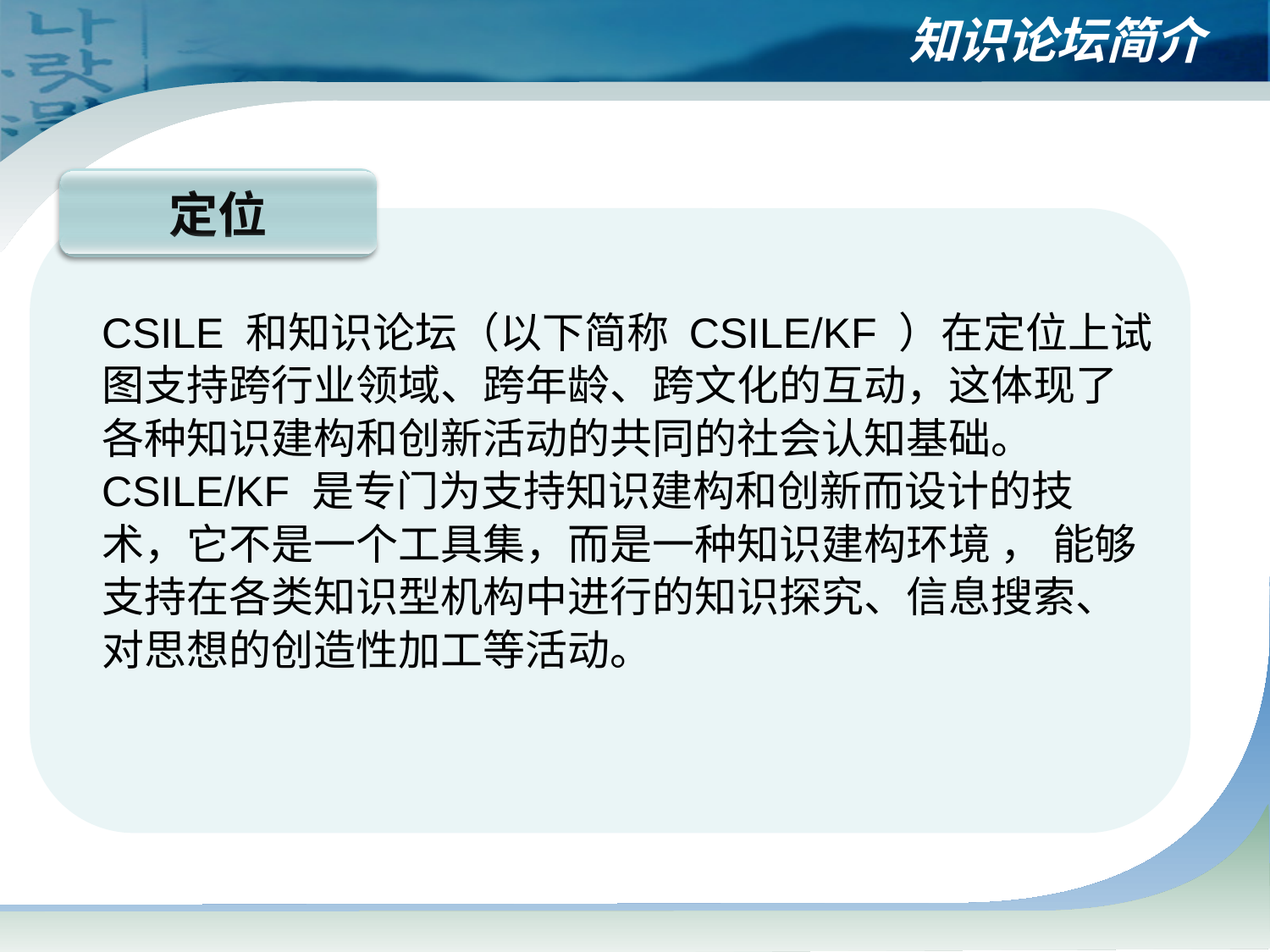

# 知识论坛简介
定位

CSILE 和知识论坛（以下简称 CSILE/KF ）在定位上试图支持跨行业领域、跨年龄、跨文化的互动，这体现了各种知识建构和创新活动的共同的社会认知基础。 CSILE/KF 是专门为支持知识建构和创新而设计的技术，它不是一个工具集，而是一种知识建构环境 ， 能够支持在各类知识型机构中进行的知识探究、信息搜索、对思想的创造性加工等活动。